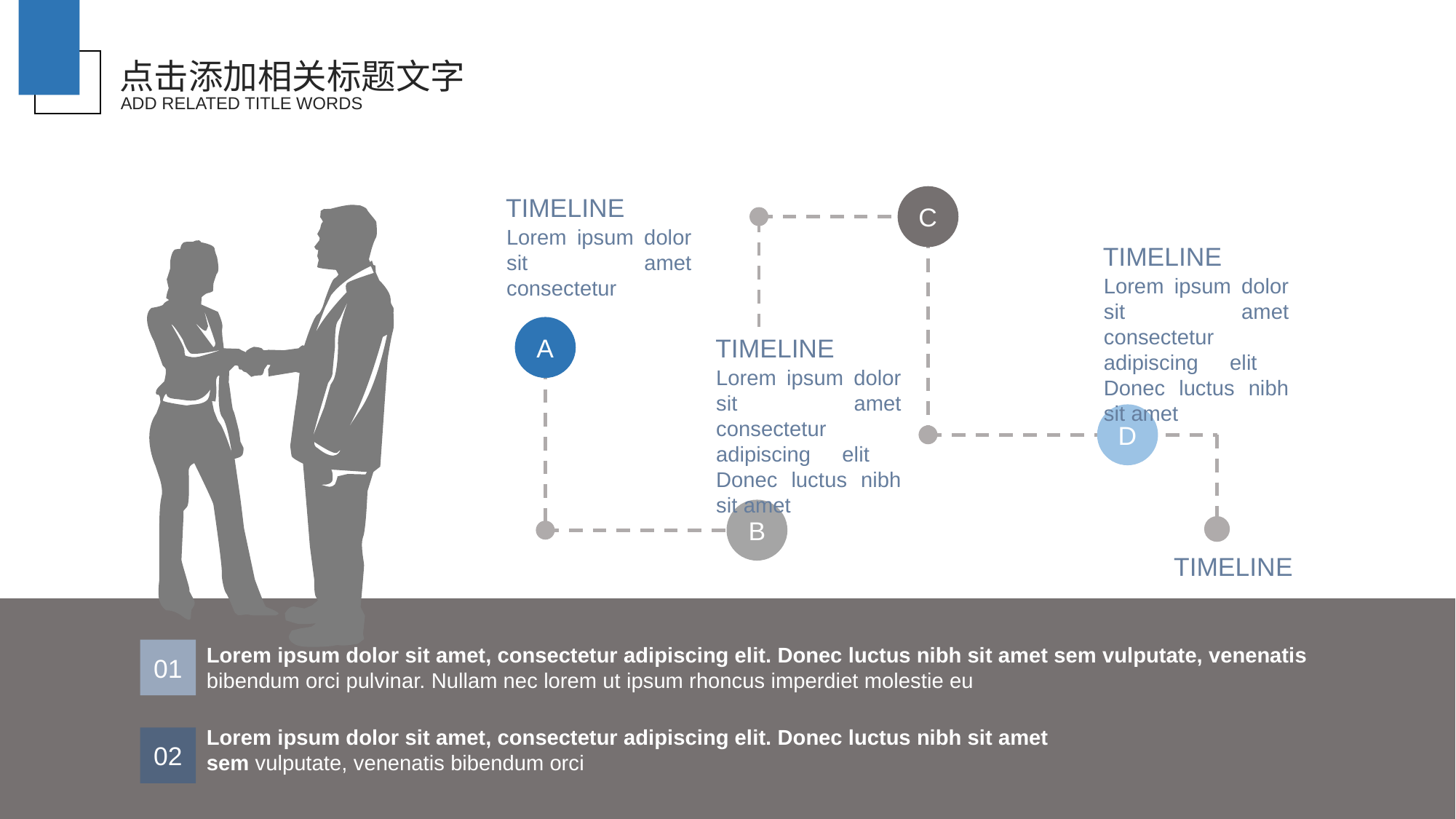

点击添加相关标题文字
ADD RELATED TITLE WORDS
TIMELINE
Lorem ipsum dolor sit amet consectetur
C

TIMELINE
Lorem ipsum dolor sit amet consectetur adipiscing elit  Donec luctus nibh sit amet
A
TIMELINE
Lorem ipsum dolor sit amet consectetur adipiscing elit  Donec luctus nibh sit amet
D

B

TIMELINE

Lorem ipsum dolor sit amet, consectetur adipiscing elit. Donec luctus nibh sit amet sem vulputate, venenatis bibendum orci pulvinar. Nullam nec lorem ut ipsum rhoncus imperdiet molestie eu
01
Lorem ipsum dolor sit amet, consectetur adipiscing elit. Donec luctus nibh sit amet sem vulputate, venenatis bibendum orci
02